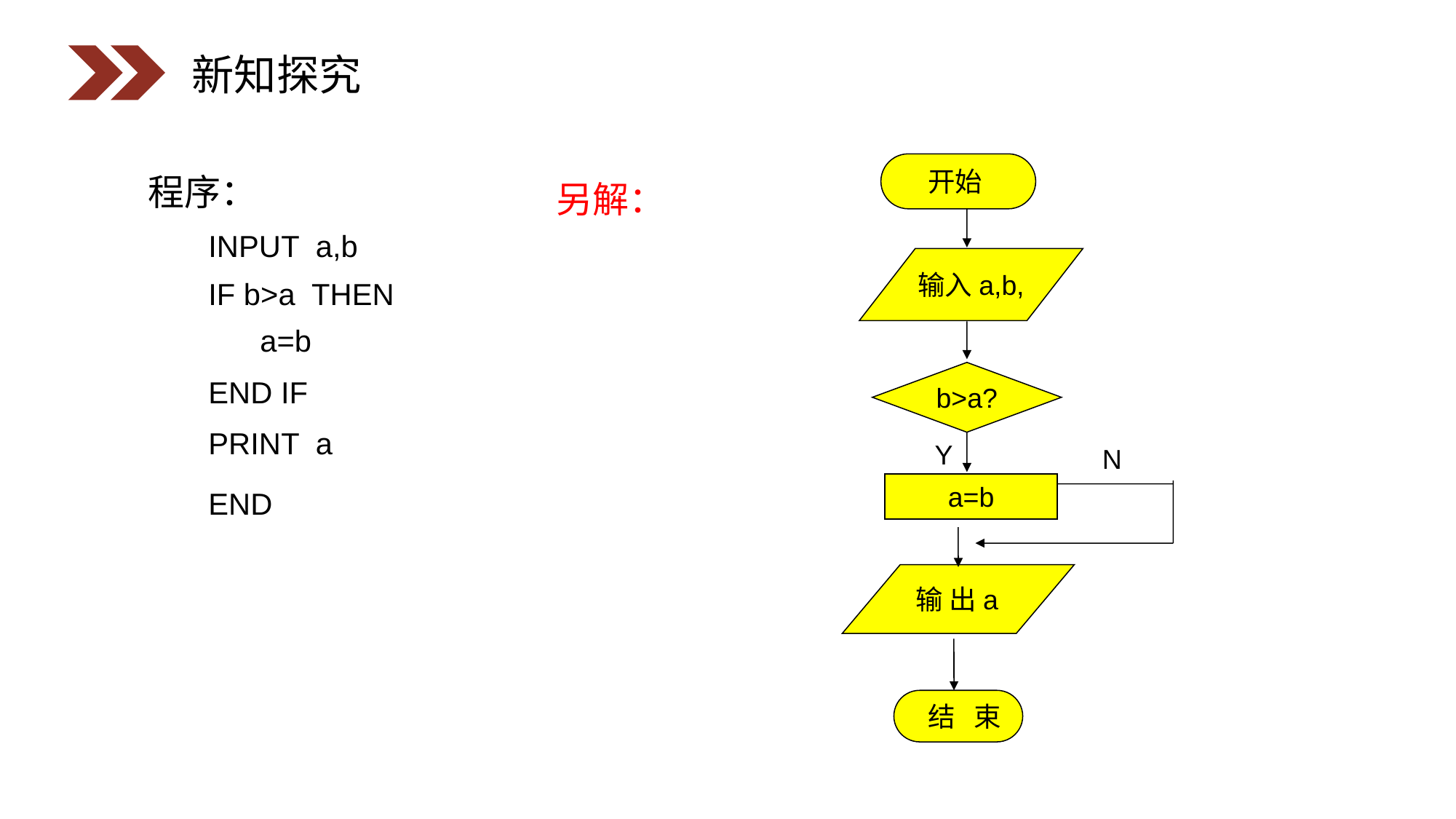

新知探究
开始
程序：
另解：

INPUT  a,b
输入a,b,
IF b>a  THEN
a=b

b>a?
END IF
PRINT  a
Y

N
a=b
END

 输 出a

 结   束